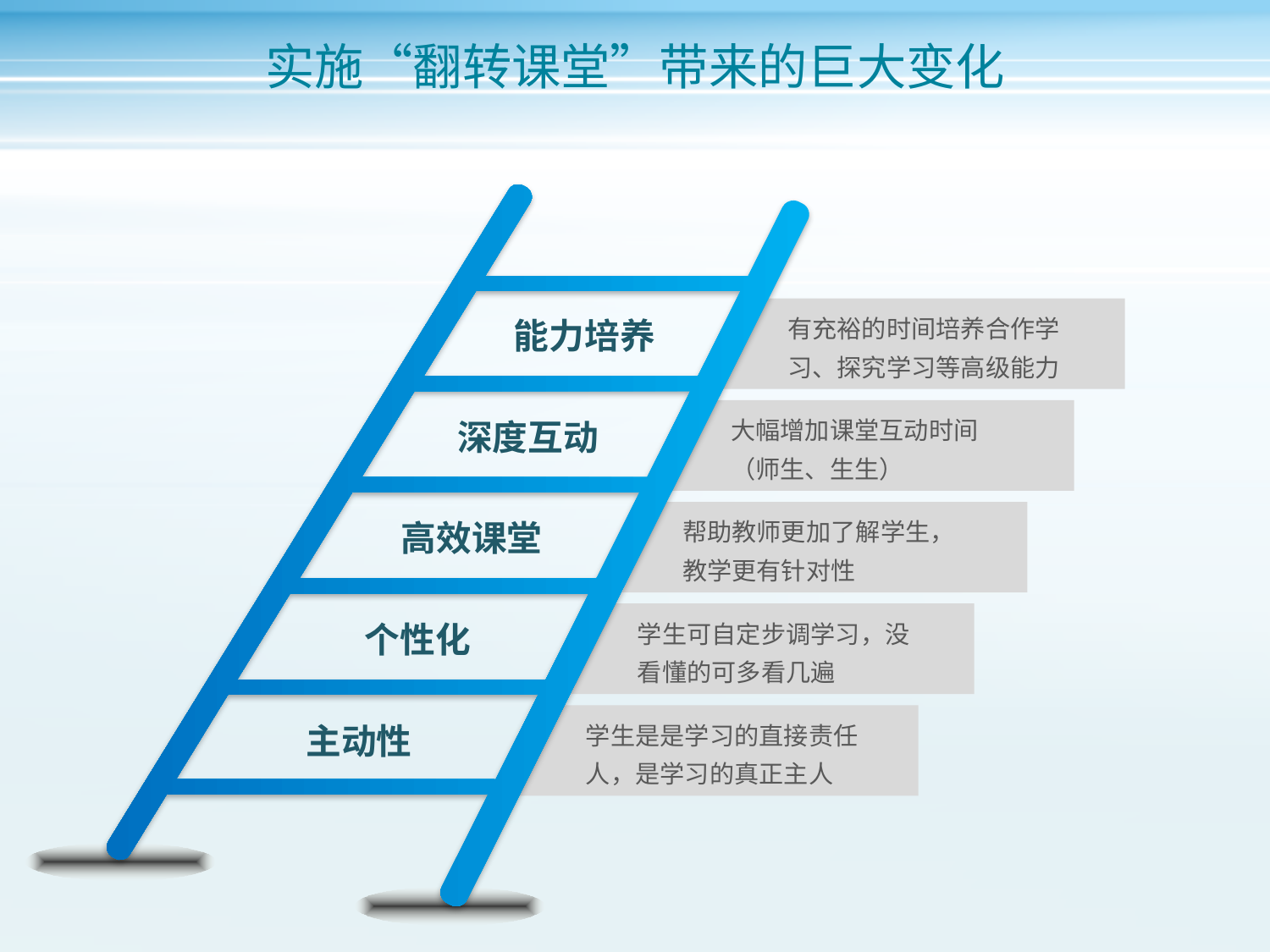

# 实施“翻转课堂”带来的巨大变化

有充裕的时间培养合作学习、探究学习等高级能力
能力培养
大幅增加课堂互动时间（师生、生生）

深度互动
帮助教师更加了解学生，教学更有针对性

高效课堂
学生可自定步调学习，没看懂的可多看几遍

个性化

学生是是学习的直接责任人，是学习的真正主人
主动性